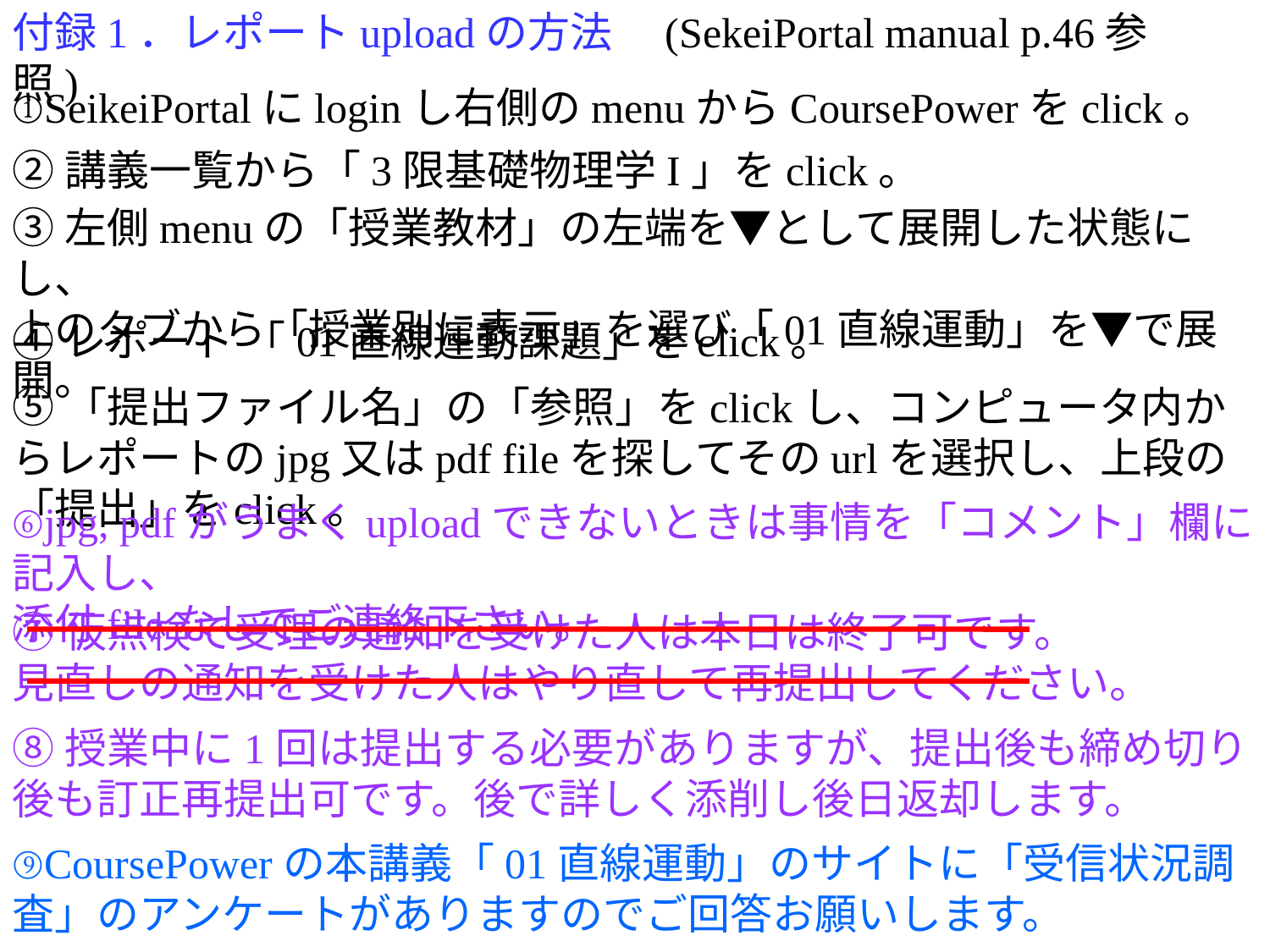

付録1．レポートuploadの方法　(SekeiPortal manual p.46参照)
①SeikeiPortalにloginし右側のmenuからCoursePowerをclick。
②講義一覧から「3限基礎物理学I」をclick。
③左側menuの「授業教材」の左端を▼として展開した状態にし、
上のタブから「授業別に表示」を選び「01直線運動」を▼で展開。
④レポート 「01直線運動課題」をclick。
⑤「提出ファイル名」の「参照」をclickし、コンピュータ内からレポートのjpg又はpdf fileを探してそのurlを選択し、上段の「提出」をclick。
⑥jpg, pdfがうまくuploadできないときは事情を「コメント」欄に記入し、
添付fileなしでご連絡下さい。
⑦仮点検で受理の通知を受けた人は本日は終了可です。
見直しの通知を受けた人はやり直して再提出してください。

⑧授業中に1回は提出する必要がありますが、提出後も締め切り後も訂正再提出可です。後で詳しく添削し後日返却します。
⑨CoursePowerの本講義「01直線運動」のサイトに「受信状況調査」のアンケートがありますのでご回答お願いします。